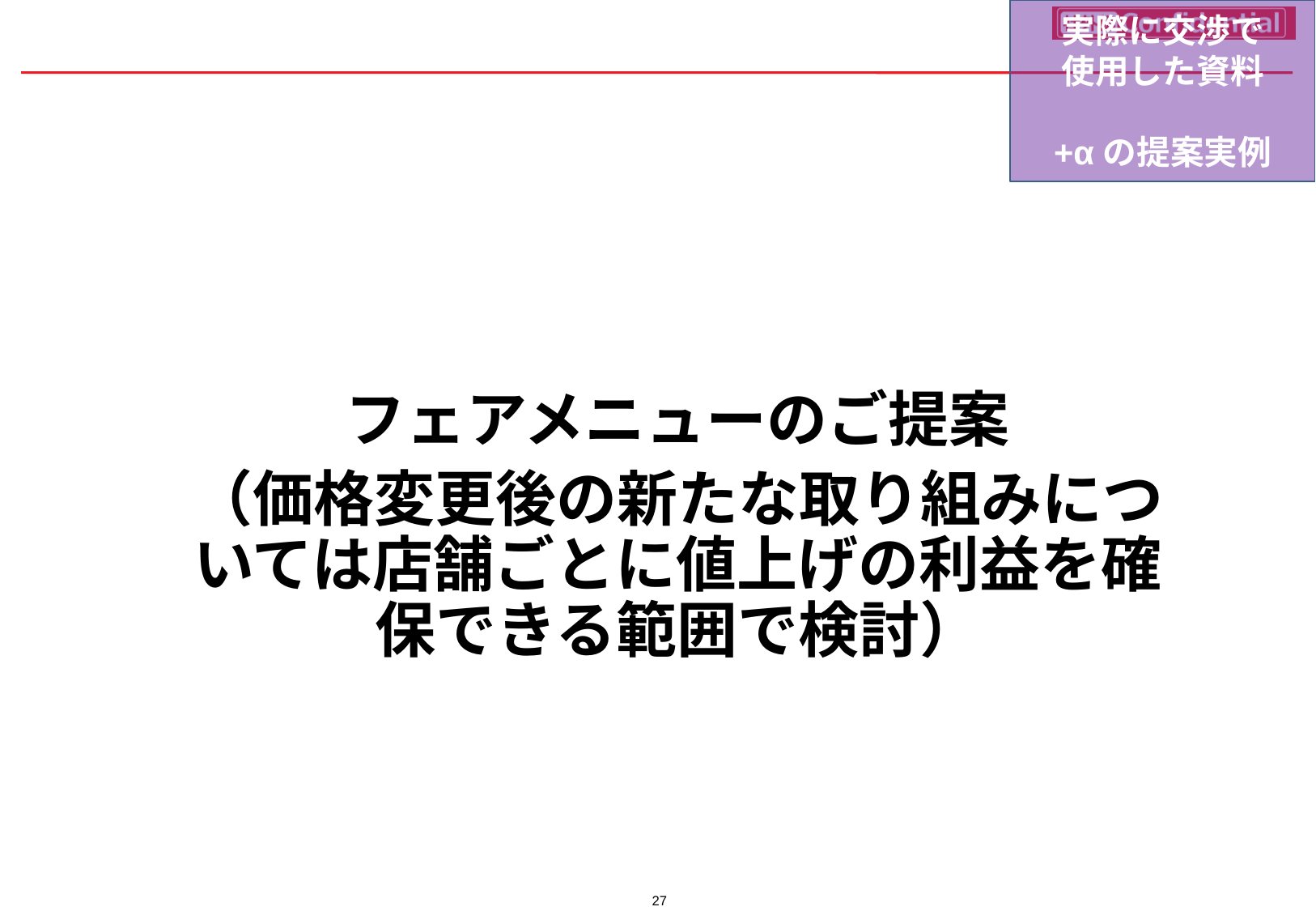

実際に交渉で
使用した資料

+αの提案実例

フェアメニューのご提案
（価格変更後の新たな取り組みについては店舗ごとに値上げの利益を確保できる範囲で検討）
27